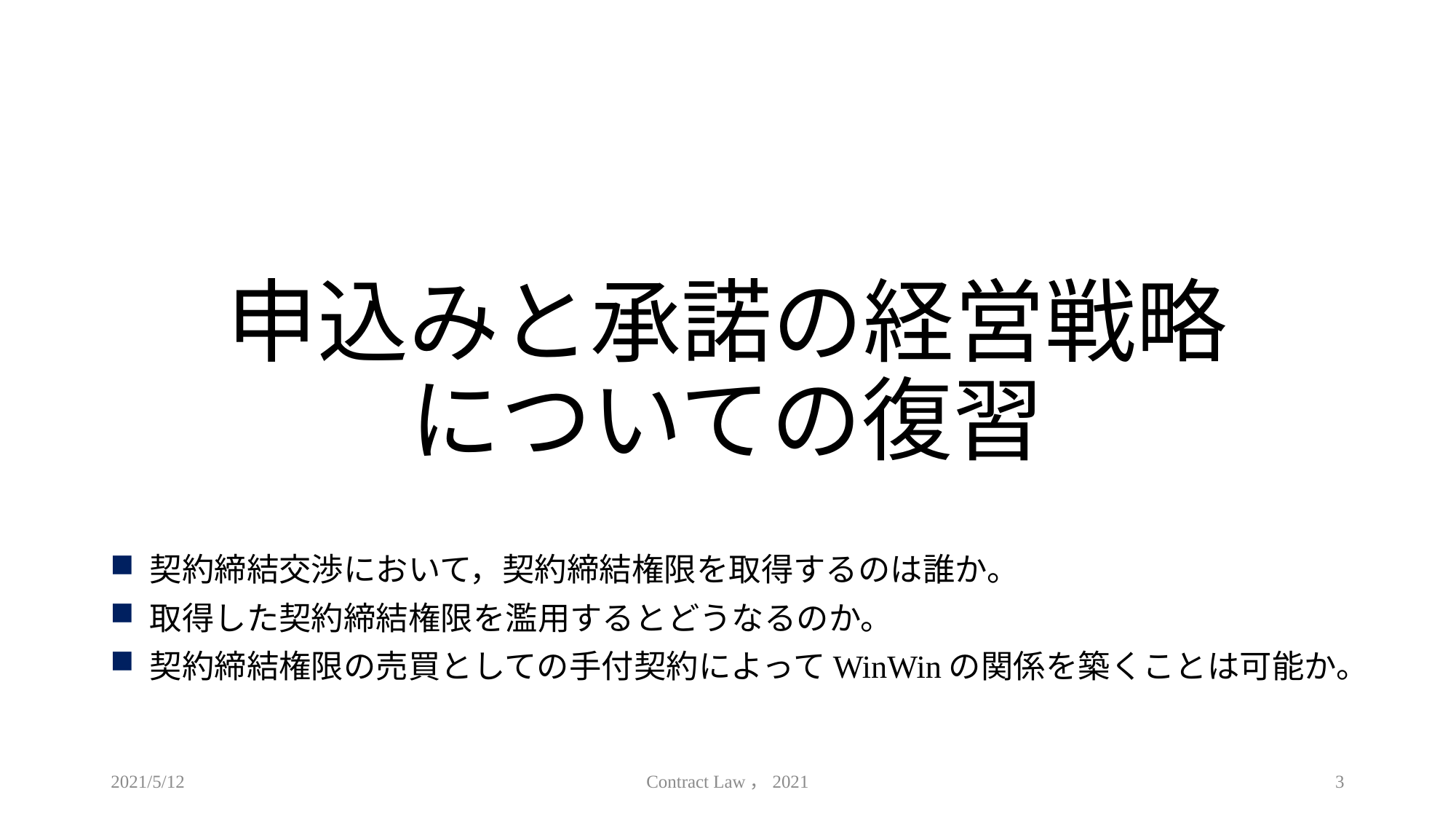

# 申込みと承諾の経営戦略 についての復習
契約締結交渉において，契約締結権限を取得するのは誰か。
取得した契約締結権限を濫用するとどうなるのか。
契約締結権限の売買としての手付契約によってWinWinの関係を築くことは可能か。
2021/5/12
Contract Law，2021
3